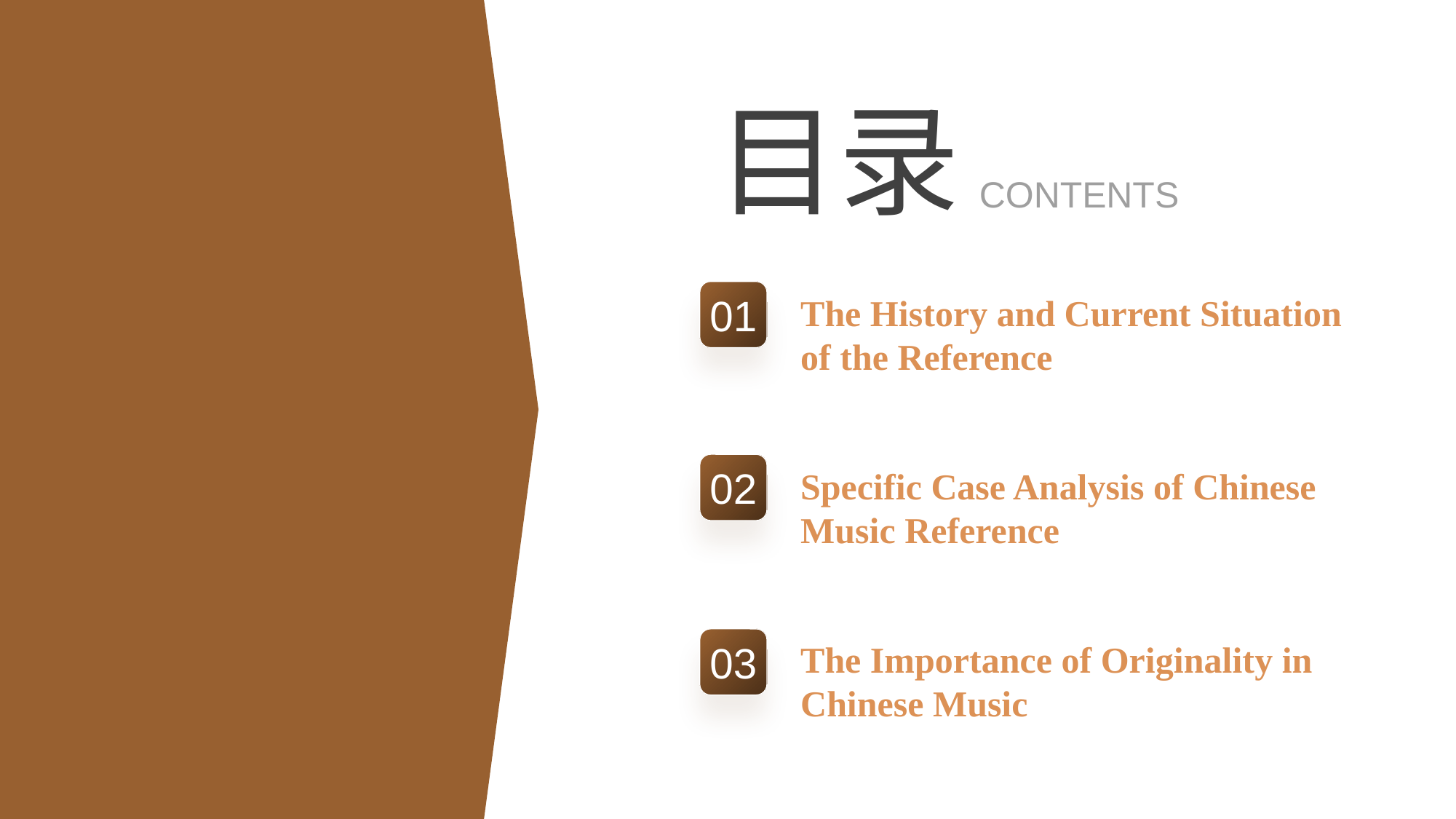

目录
CONTENTS
01
The History and Current Situation of the Reference
02
Specific Case Analysis of Chinese Music Reference
03
The Importance of Originality in Chinese Music